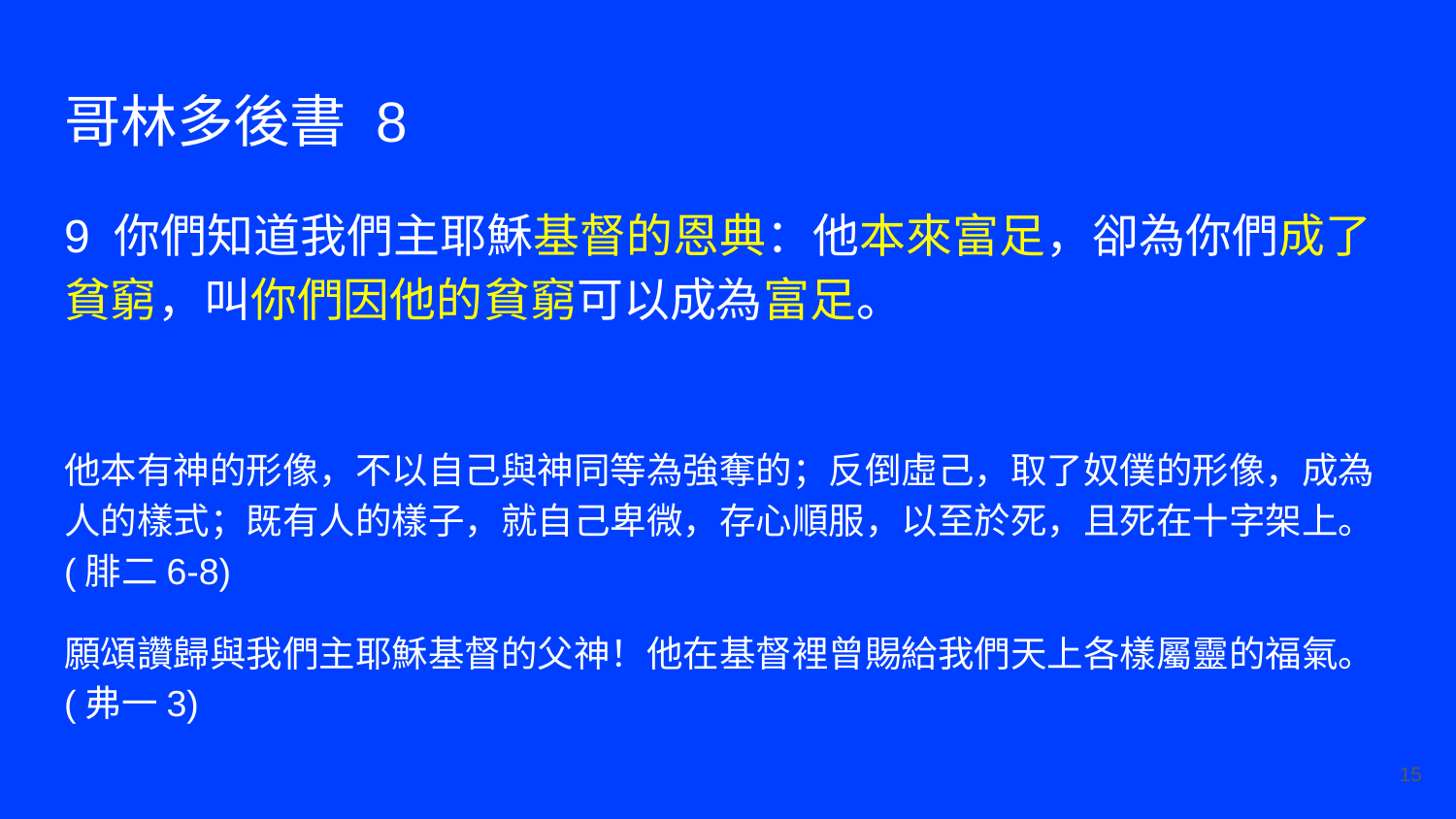

# 哥林多後書 8
9 你們知道我們主耶穌基督的恩典：他本來富足，卻為你們成了貧窮，叫你們因他的貧窮可以成為富足。

他本有神的形像，不以自己與神同等為強奪的；反倒虛己，取了奴僕的形像，成為人的樣式；既有人的樣子，就自己卑微，存心順服，以至於死，且死在十字架上。(腓二6-8)
願頌讚歸與我們主耶穌基督的父神！他在基督裡曾賜給我們天上各樣屬靈的福氣。(弗一3)

15